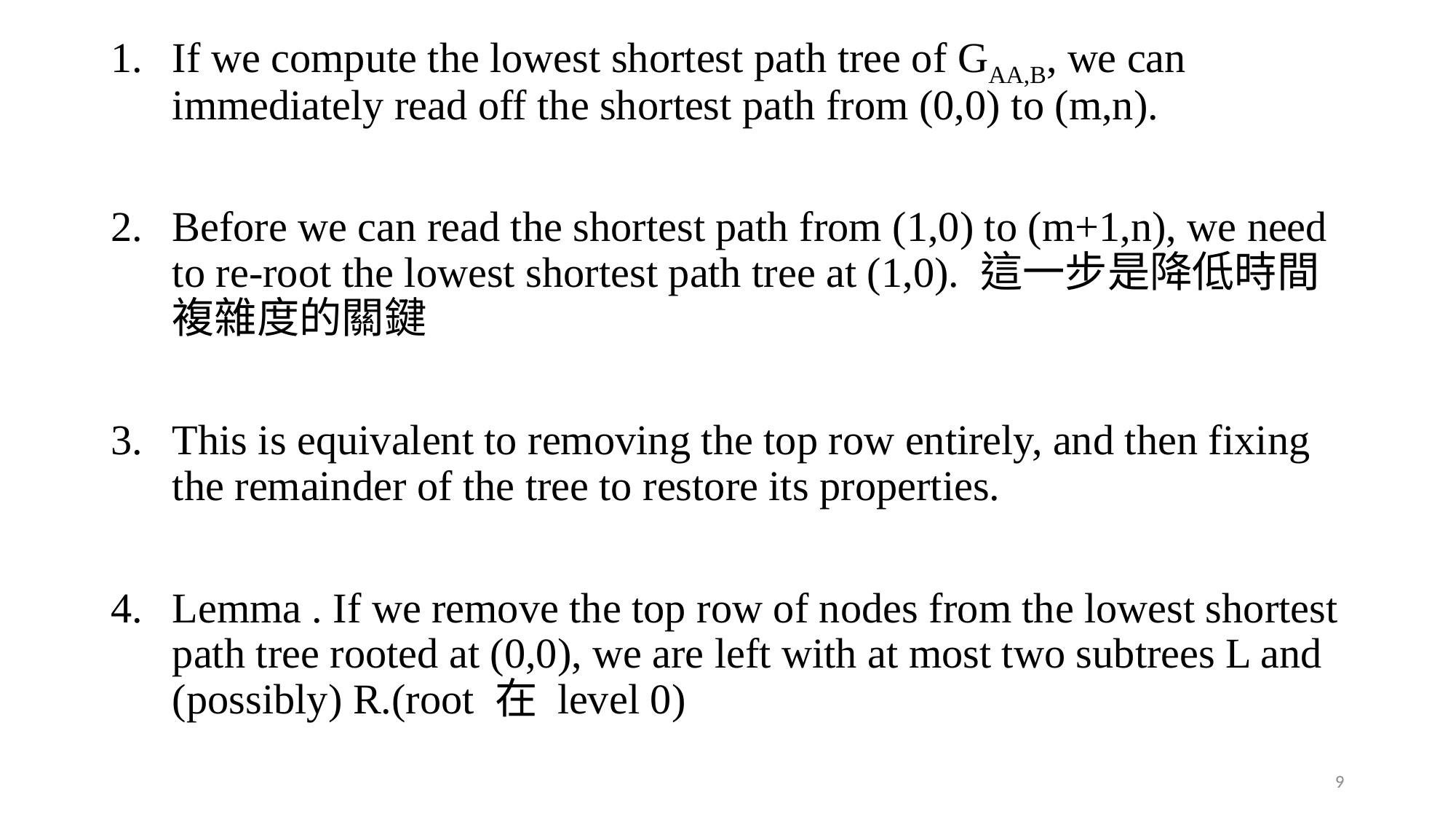

If we compute the lowest shortest path tree of GAA,B, we can immediately read off the shortest path from (0,0) to (m,n).

Before we can read the shortest path from (1,0) to (m+1,n), we need to re-root the lowest shortest path tree at (1,0). 這一步是降低時間複雜度的關鍵

This is equivalent to removing the top row entirely, and then fixing the remainder of the tree to restore its properties.

Lemma . If we remove the top row of nodes from the lowest shortest path tree rooted at (0,0), we are left with at most two subtrees L and (possibly) R.(root 在 level 0)

9